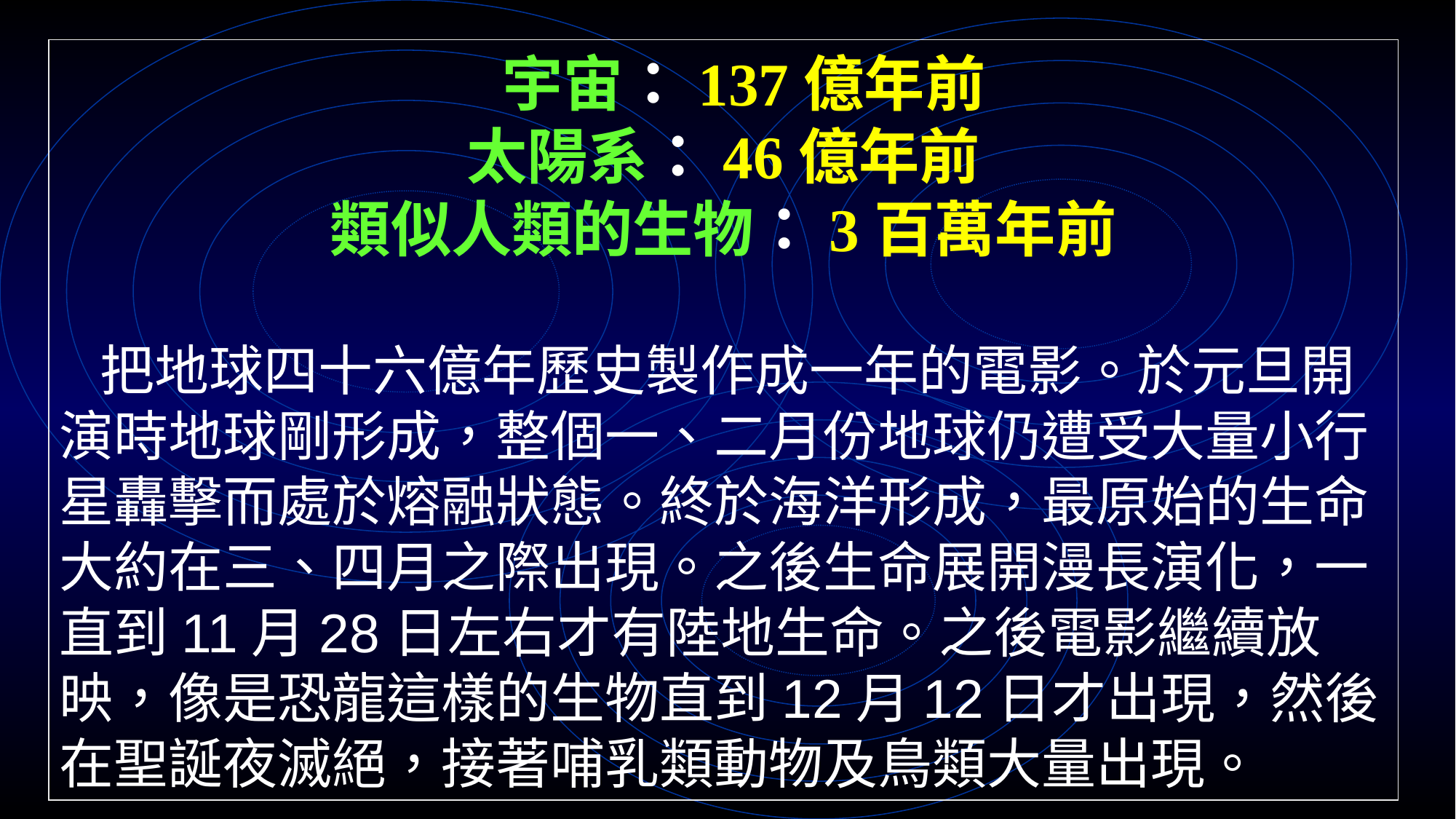

宇宙：137億年前
太陽系：46億年前
類似人類的生物：3百萬年前
把地球四十六億年歷史製作成一年的電影。於元旦開演時地球剛形成，整個一、二月份地球仍遭受大量小行星轟擊而處於熔融狀態。終於海洋形成，最原始的生命大約在三、四月之際出現。之後生命展開漫長演化，一直到11月28日左右才有陸地生命。之後電影繼續放映，像是恐龍這樣的生物直到12月12日才出現，然後在聖誕夜滅絕，接著哺乳類動物及鳥類大量出現。